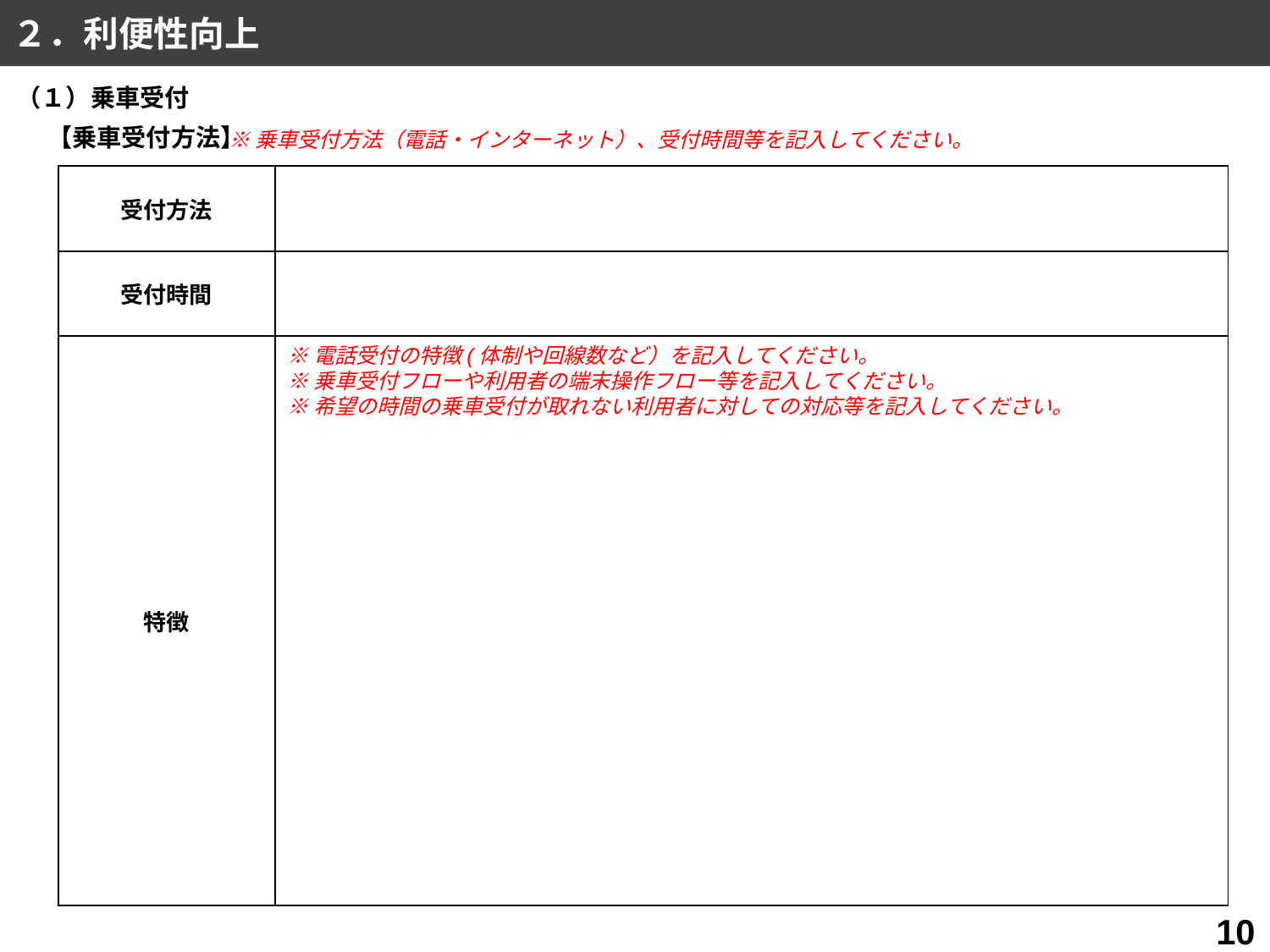

２．利便性向上
（１）乗車受付
【乗車受付方法】
※乗車受付方法（電話・インターネット）、受付時間等を記入してください。
| 受付方法 |  |
| --- | --- |
| 受付時間 |  |
| 特徴 |  |
※電話受付の特徴(体制や回線数など）を記入してください。
※乗車受付フローや利用者の端末操作フロー等を記入してください。
※希望の時間の乗車受付が取れない利用者に対しての対応等を記入してください。
10